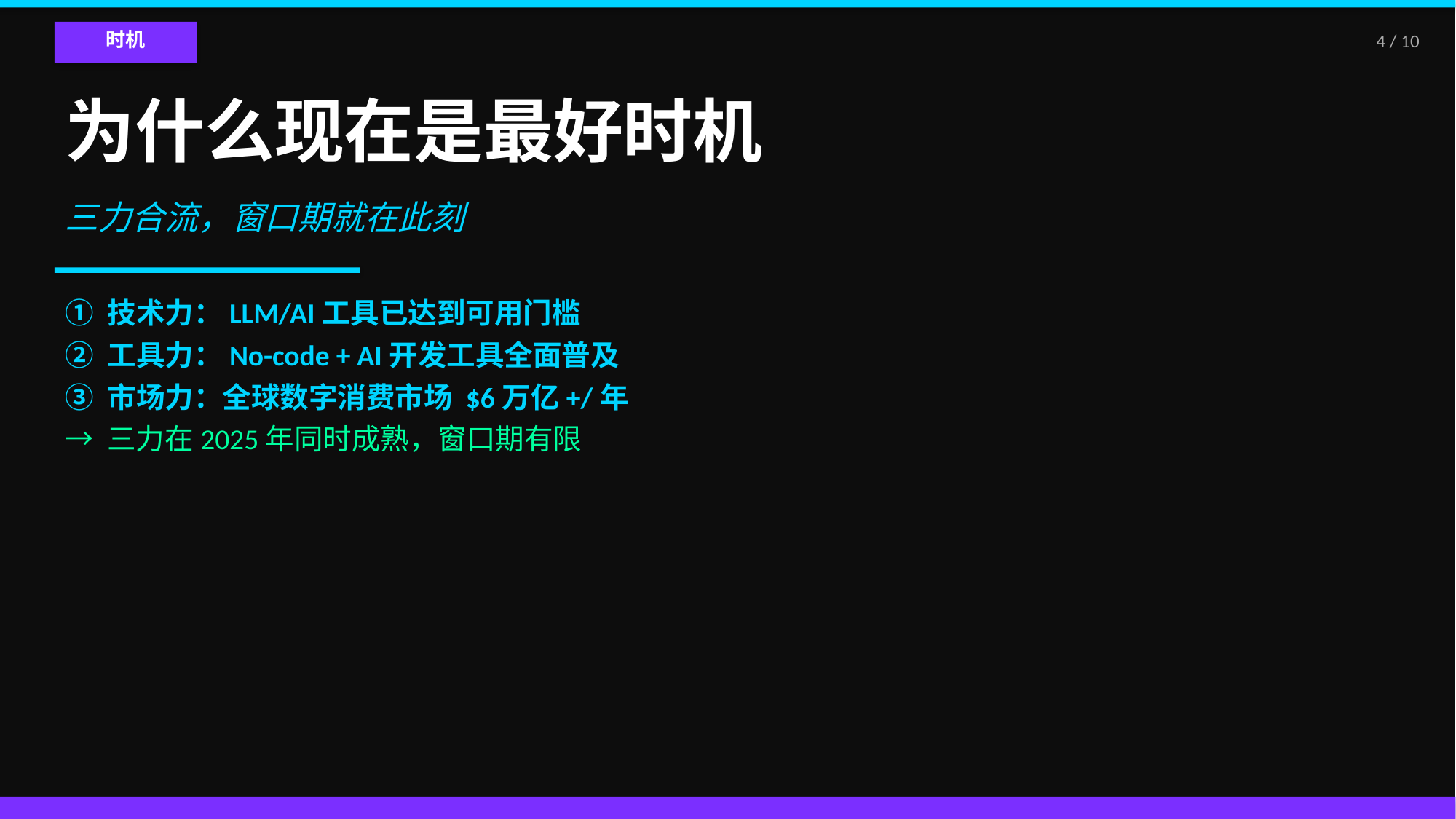

时机
4 / 10
为什么现在是最好时机
三力合流，窗口期就在此刻

① 技术力：LLM/AI工具已达到可用门槛
② 工具力：No-code + AI开发工具全面普及
③ 市场力：全球数字消费市场 $6万亿+/年
→ 三力在2025年同时成熟，窗口期有限